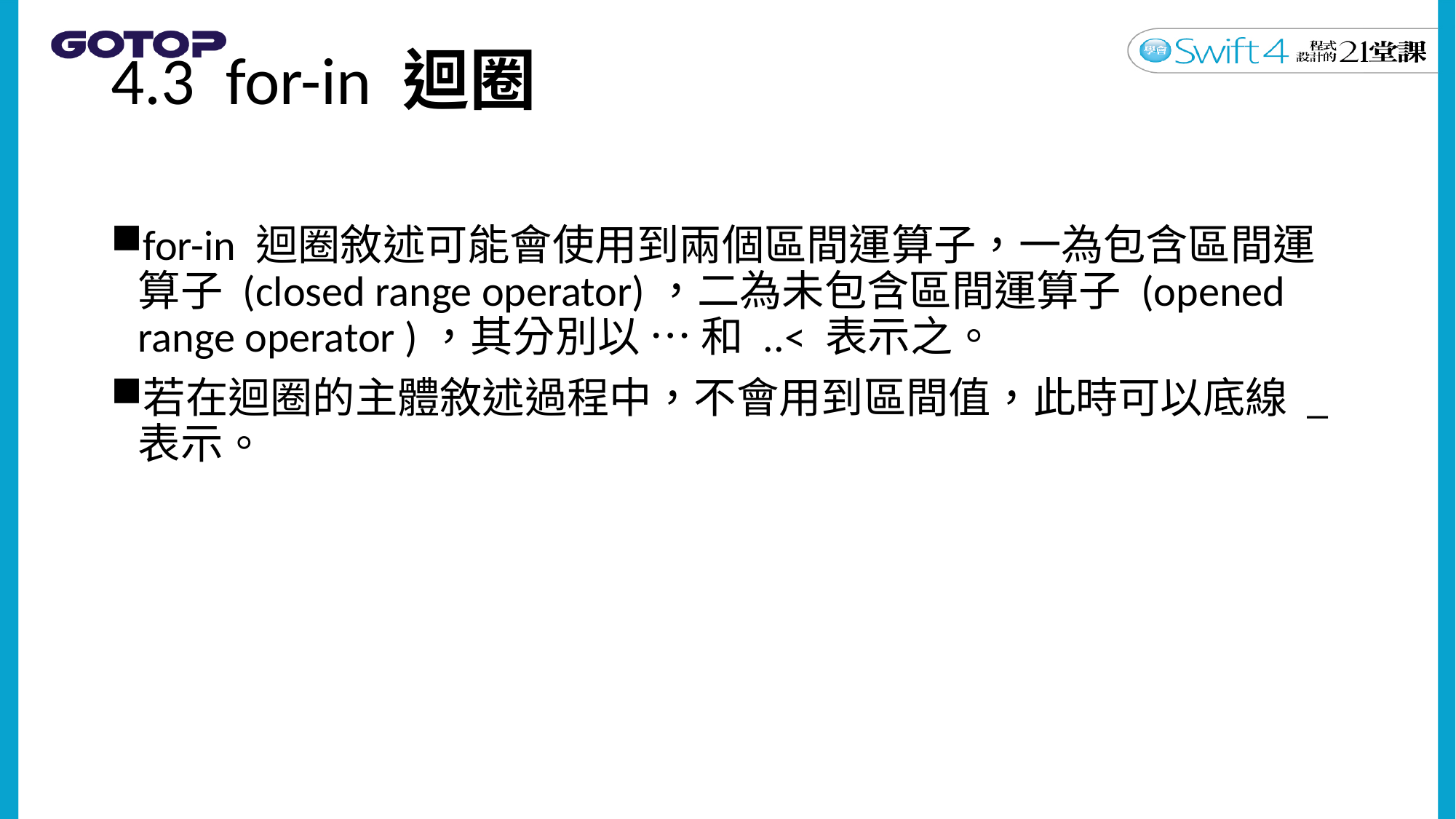

# 4.3  for-in 迴圈
for-in 迴圈敘述可能會使用到兩個區間運算子，一為包含區間運算子 (closed range operator)，二為未包含區間運算子 (opened range operator )，其分別以 … 和 ..< 表示之。
若在迴圈的主體敘述過程中，不會用到區間值，此時可以底線 _ 表示。